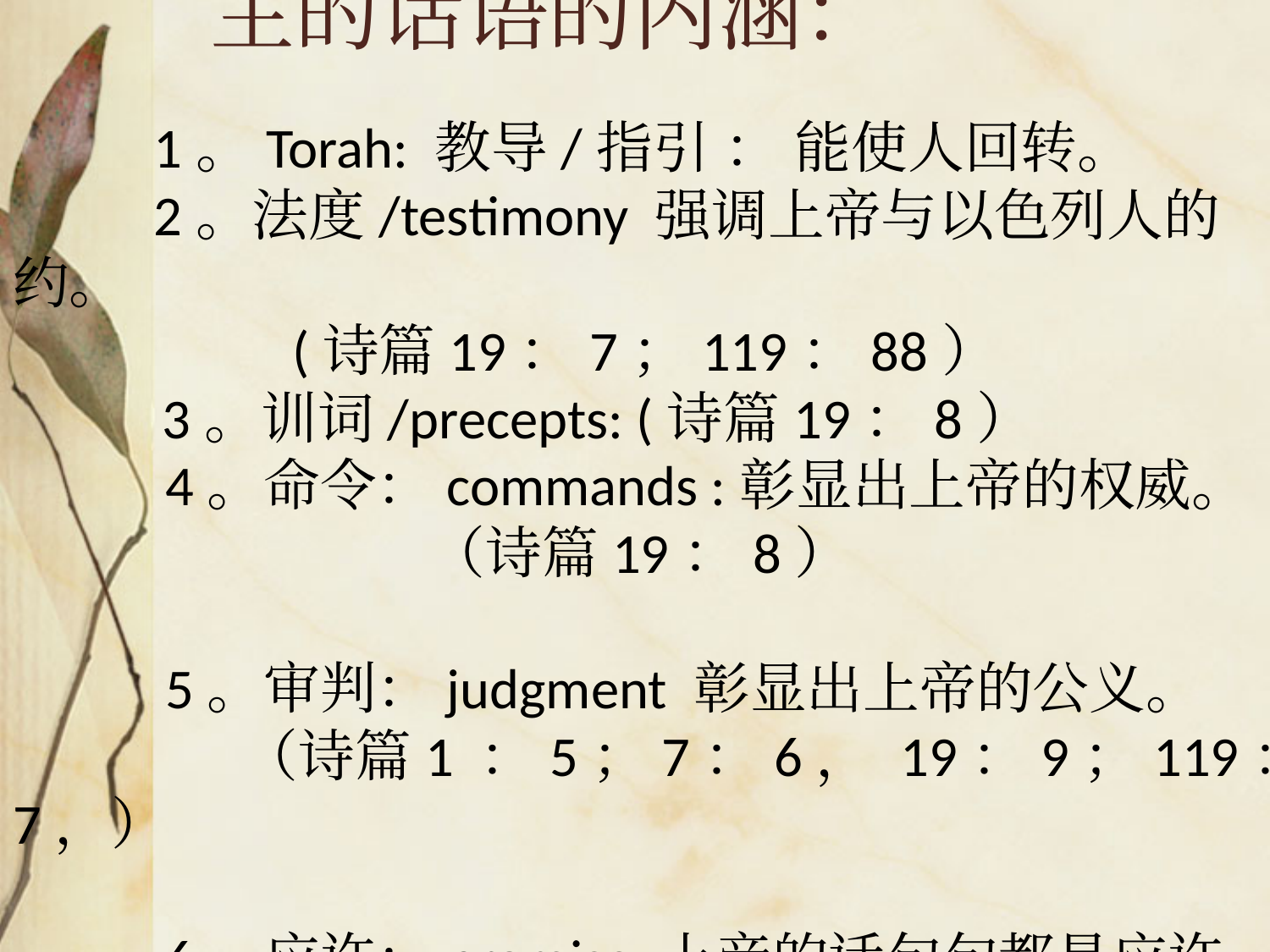

主的话语的内涵：

                             1。Torah: 教导/指引 ： 能使人回转。
         2。法度/testimony 强调上帝与以色列人的约。
                      (诗篇19：7；119：88）
            3。训词/precepts: (诗篇19：8）
            4。命令：commands :彰显出上帝的权威。
                            （诗篇19：8）

            5。审判：judgment 彰显出上帝的公义。
               （诗篇1 ：5；7：6， 19：9；119：7，）

            6。应许：promise 上帝的话句句都是应许。